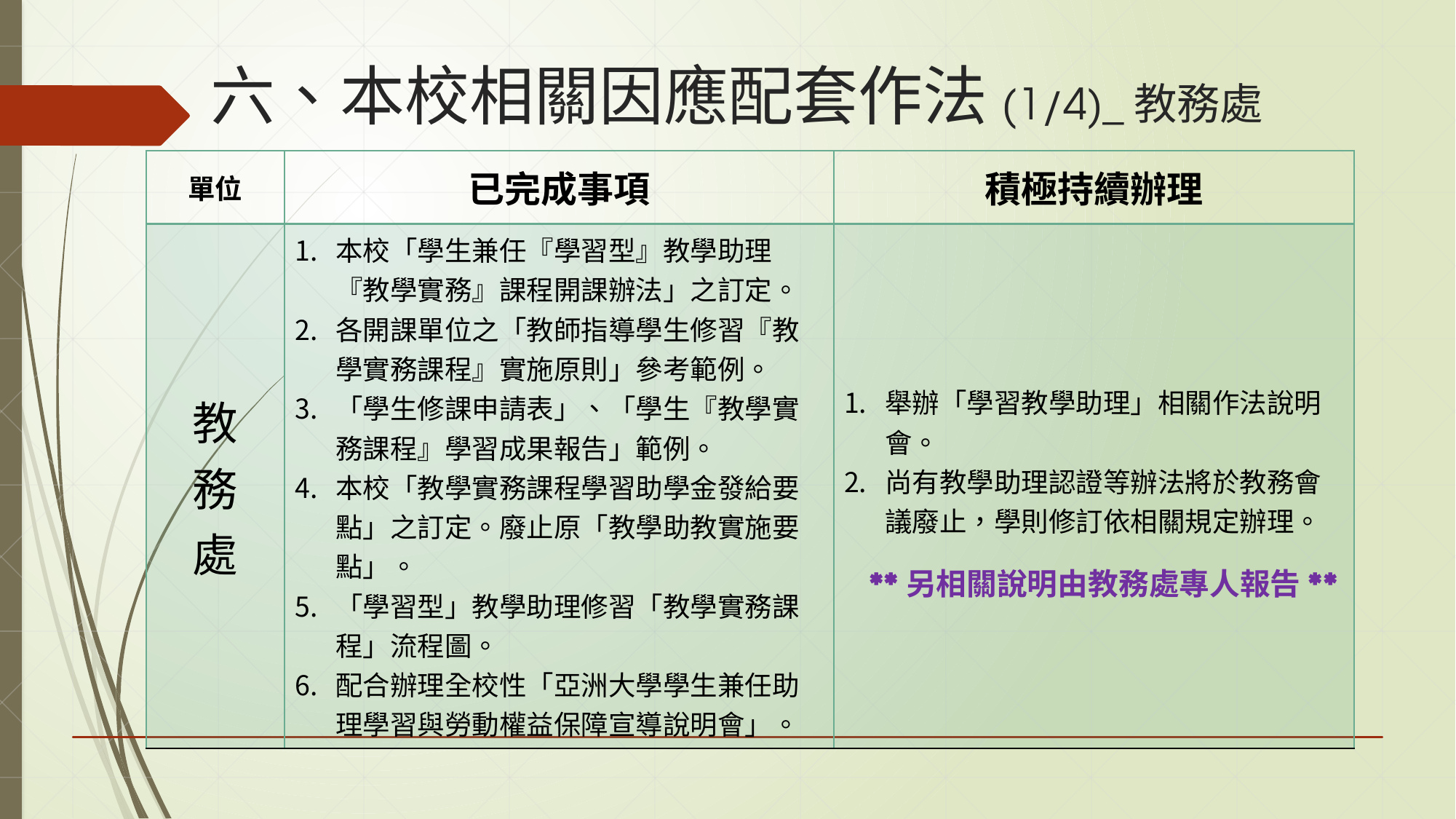

六、本校相關因應配套作法(1/4)_教務處
| 單位 | 已完成事項 | 積極持續辦理 |
| --- | --- | --- |
| 教 務 處 | 本校「學生兼任『學習型』教學助理『教學實務』課程開課辦法」之訂定。 各開課單位之「教師指導學生修習『教學實務課程』實施原則」參考範例。 「學生修課申請表」、「學生『教學實務課程』學習成果報告」範例。 本校「教學實務課程學習助學金發給要點」之訂定。廢止原「教學助教實施要點」。 「學習型」教學助理修習「教學實務課程」流程圖。 配合辦理全校性「亞洲大學學生兼任助理學習與勞動權益保障宣導說明會」。 | 舉辦「學習教學助理」相關作法說明會。 尚有教學助理認證等辦法將於教務會議廢止，學則修訂依相關規定辦理。 |
**另相關說明由教務處專人報告**